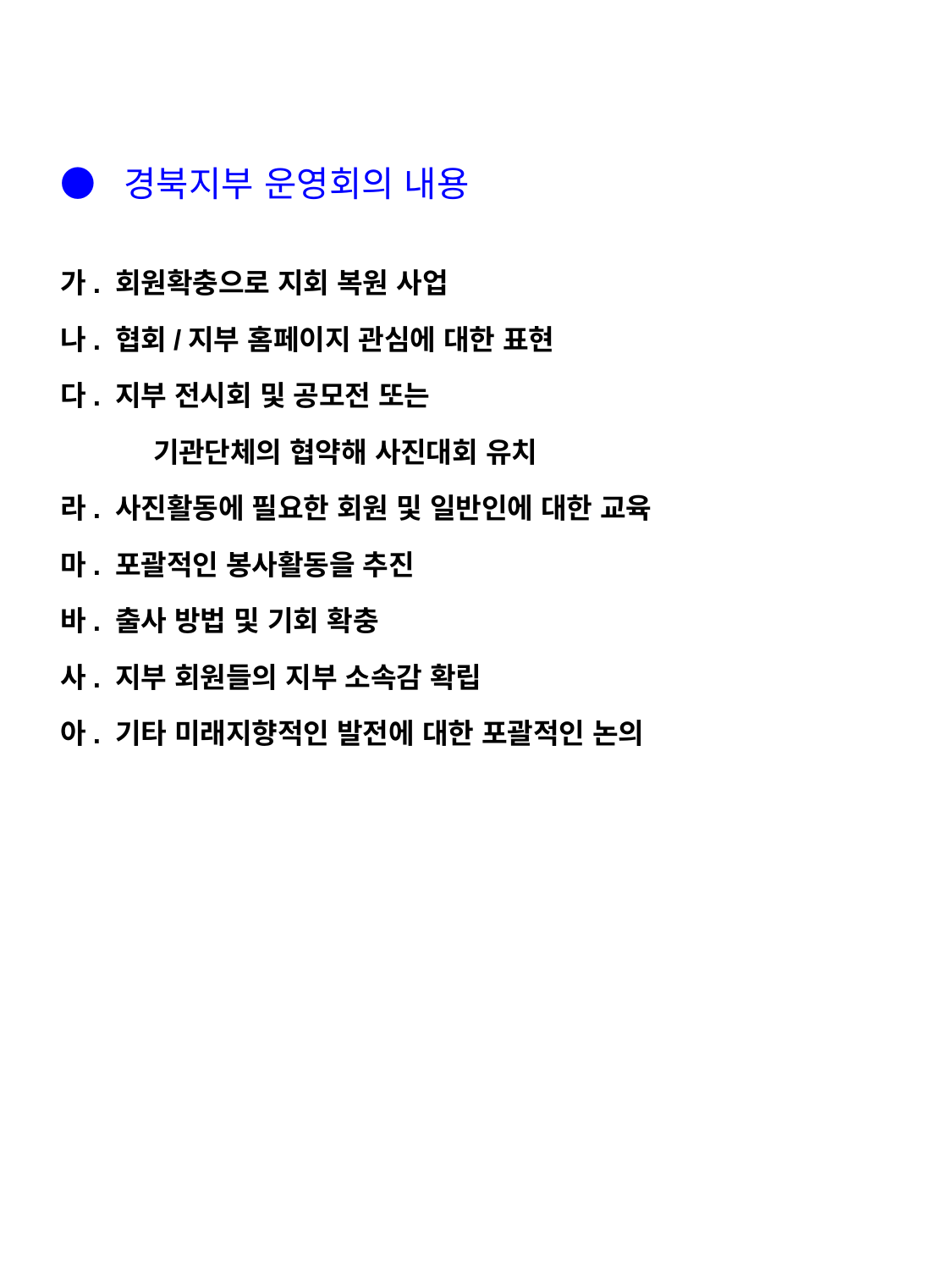

●  경북지부 운영회의 내용

가. 회원확충으로 지회 복원 사업
나. 협회/지부 홈페이지 관심에 대한 표현
다. 지부 전시회 및 공모전 또는
           기관단체의 협약해 사진대회 유치
라. 사진활동에 필요한 회원 및 일반인에 대한 교육
마. 포괄적인 봉사활동을 추진
바. 출사 방법 및 기회 확충
사. 지부 회원들의 지부 소속감 확립
아. 기타 미래지향적인 발전에 대한 포괄적인 논의